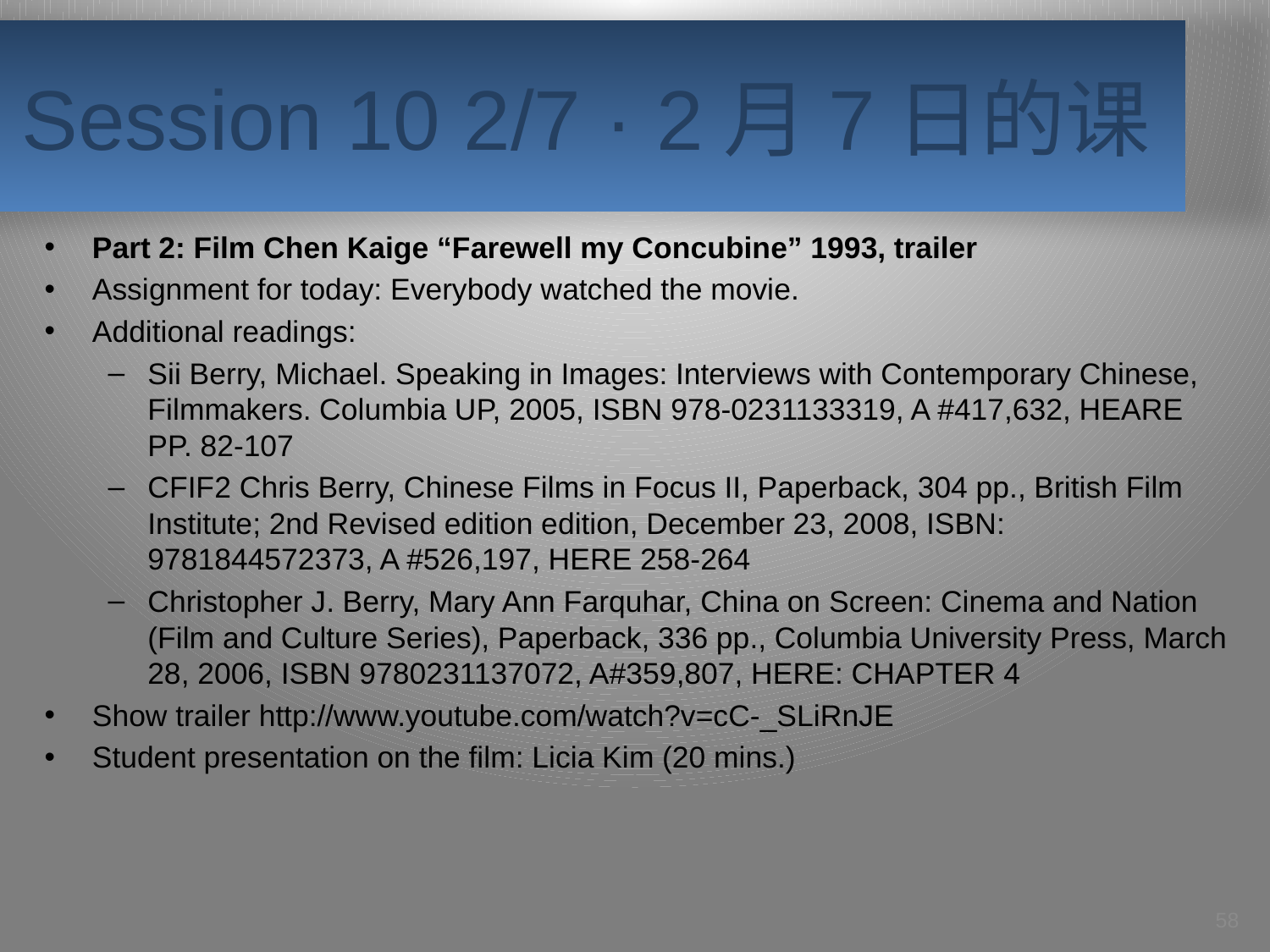

# Session 10 2/7 · 2月7日的课
Part 2: Film Chen Kaige “Farewell my Concubine” 1993, trailer
Assignment for today: Everybody watched the movie.
Additional readings:
Sii Berry, Michael. Speaking in Images: Interviews with Contemporary Chinese, Filmmakers. Columbia UP, 2005, ISBN 978-0231133319, A #417,632, HEARE PP. 82-107
CFIF2 Chris Berry, Chinese Films in Focus II, Paperback, 304 pp., British Film Institute; 2nd Revised edition edition, December 23, 2008, ISBN: 9781844572373, A #526,197, HERE 258-264
Christopher J. Berry, Mary Ann Farquhar, China on Screen: Cinema and Nation (Film and Culture Series), Paperback, 336 pp., Columbia University Press, March 28, 2006, ISBN 9780231137072, A#359,807, HERE: CHAPTER 4
Show trailer http://www.youtube.com/watch?v=cC-_SLiRnJE
Student presentation on the film: Licia Kim (20 mins.)
58